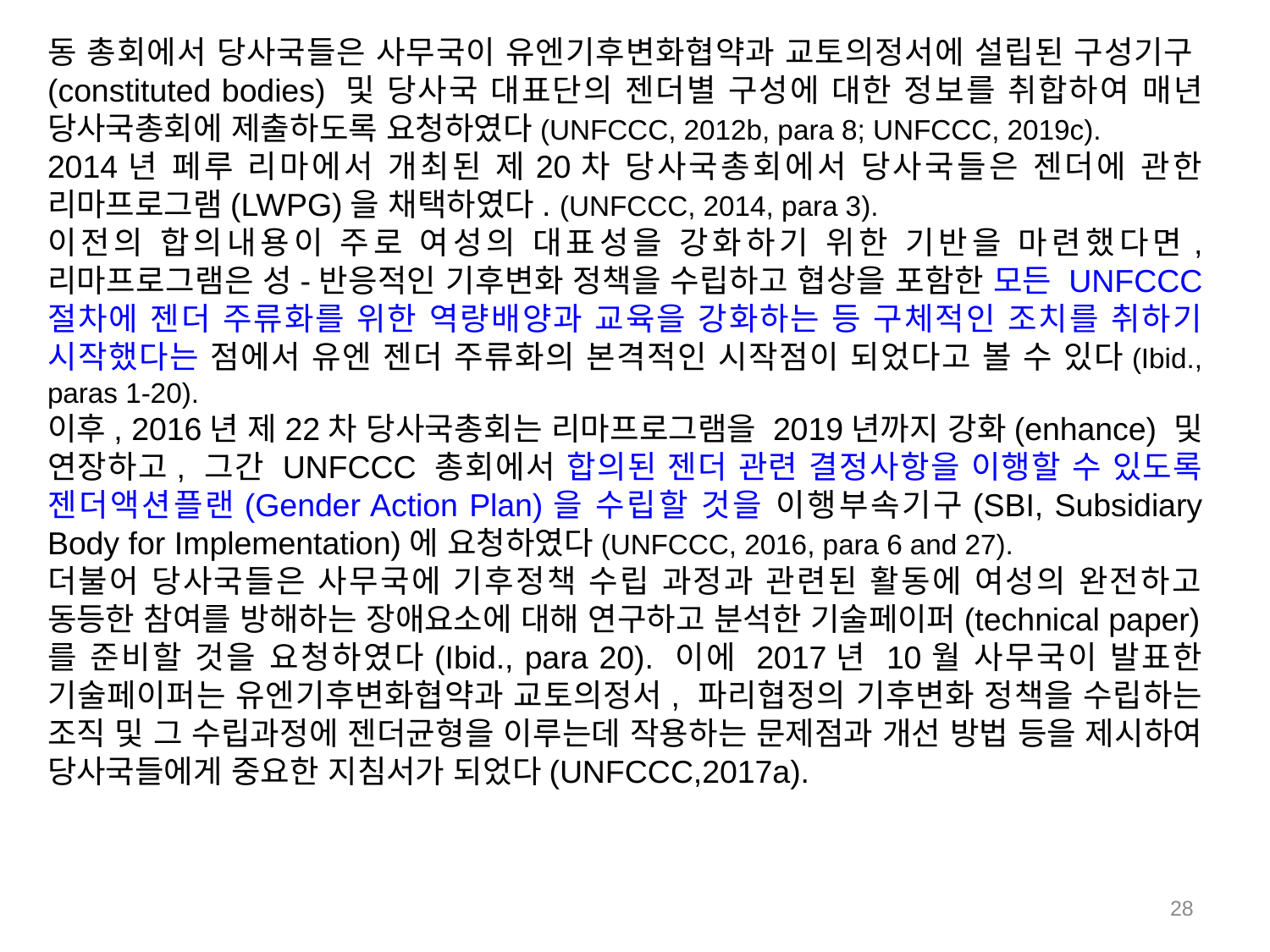

동 총회에서 당사국들은 사무국이 유엔기후변화협약과 교토의정서에 설립된 구성기구(constituted bodies) 및 당사국 대표단의 젠더별 구성에 대한 정보를 취합하여 매년 당사국총회에 제출하도록 요청하였다(UNFCCC, 2012b, para 8; UNFCCC, 2019c).
2014년 페루 리마에서 개최된 제20차 당사국총회에서 당사국들은 젠더에 관한 리마프로그램(LWPG)을 채택하였다. (UNFCCC, 2014, para 3).
이전의 합의내용이 주로 여성의 대표성을 강화하기 위한 기반을 마련했다면, 리마프로그램은 성-반응적인 기후변화 정책을 수립하고 협상을 포함한 모든 UNFCCC 절차에 젠더 주류화를 위한 역량배양과 교육을 강화하는 등 구체적인 조치를 취하기 시작했다는 점에서 유엔 젠더 주류화의 본격적인 시작점이 되었다고 볼 수 있다(Ibid., paras 1-20).
이후, 2016년 제22차 당사국총회는 리마프로그램을 2019년까지 강화(enhance) 및 연장하고, 그간 UNFCCC 총회에서 합의된 젠더 관련 결정사항을 이행할 수 있도록 젠더액션플랜(Gender Action Plan)을 수립할 것을 이행부속기구(SBI, Subsidiary Body for Implementation)에 요청하였다(UNFCCC, 2016, para 6 and 27).
더불어 당사국들은 사무국에 기후정책 수립 과정과 관련된 활동에 여성의 완전하고 동등한 참여를 방해하는 장애요소에 대해 연구하고 분석한 기술페이퍼(technical paper)를 준비할 것을 요청하였다(Ibid., para 20). 이에 2017년 10월 사무국이 발표한 기술페이퍼는 유엔기후변화협약과 교토의정서, 파리협정의 기후변화 정책을 수립하는 조직 및 그 수립과정에 젠더균형을 이루는데 작용하는 문제점과 개선 방법 등을 제시하여 당사국들에게 중요한 지침서가 되었다(UNFCCC,2017a).
28